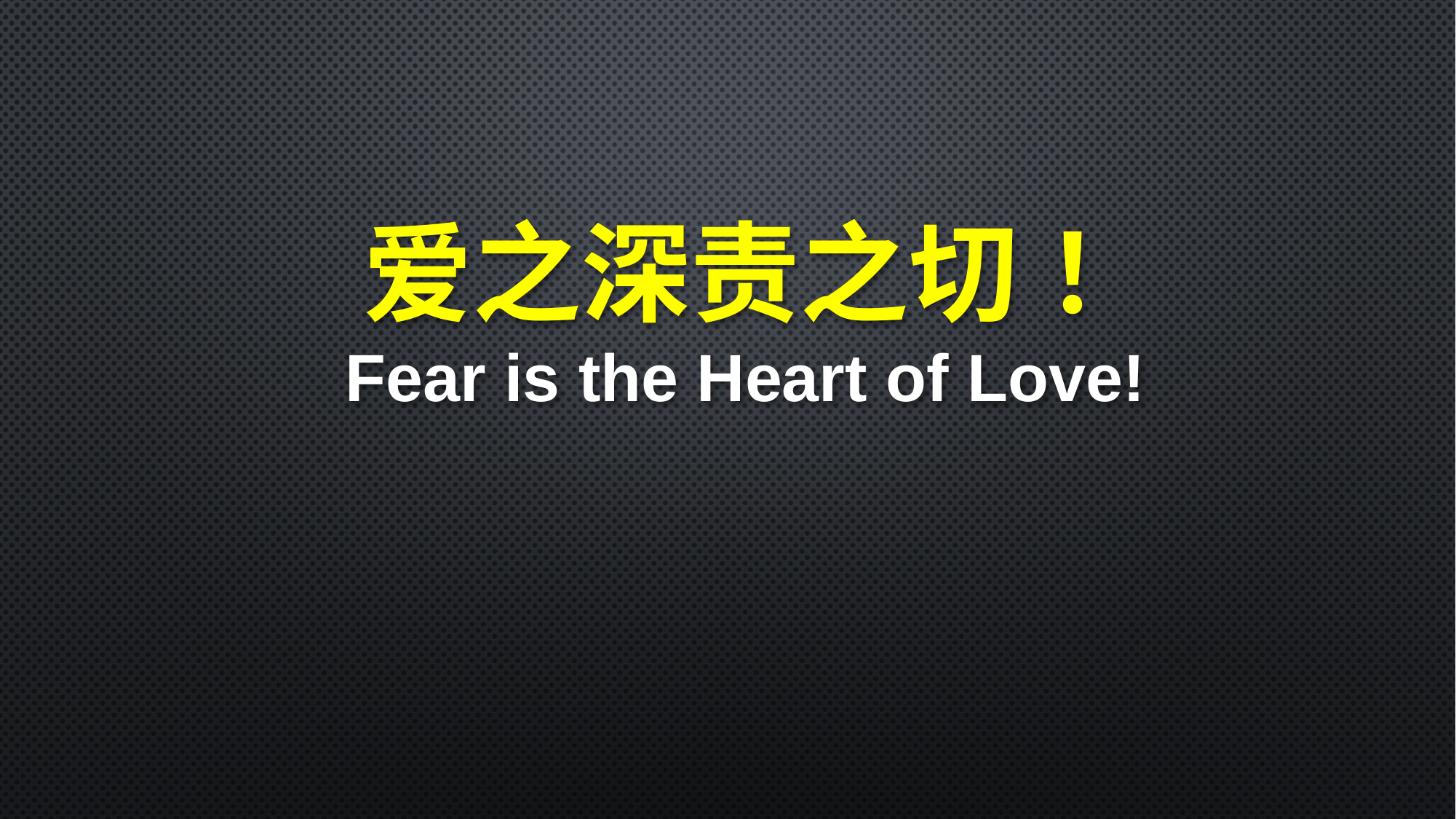

爱之深责之切！
Fear is the Heart of Love!